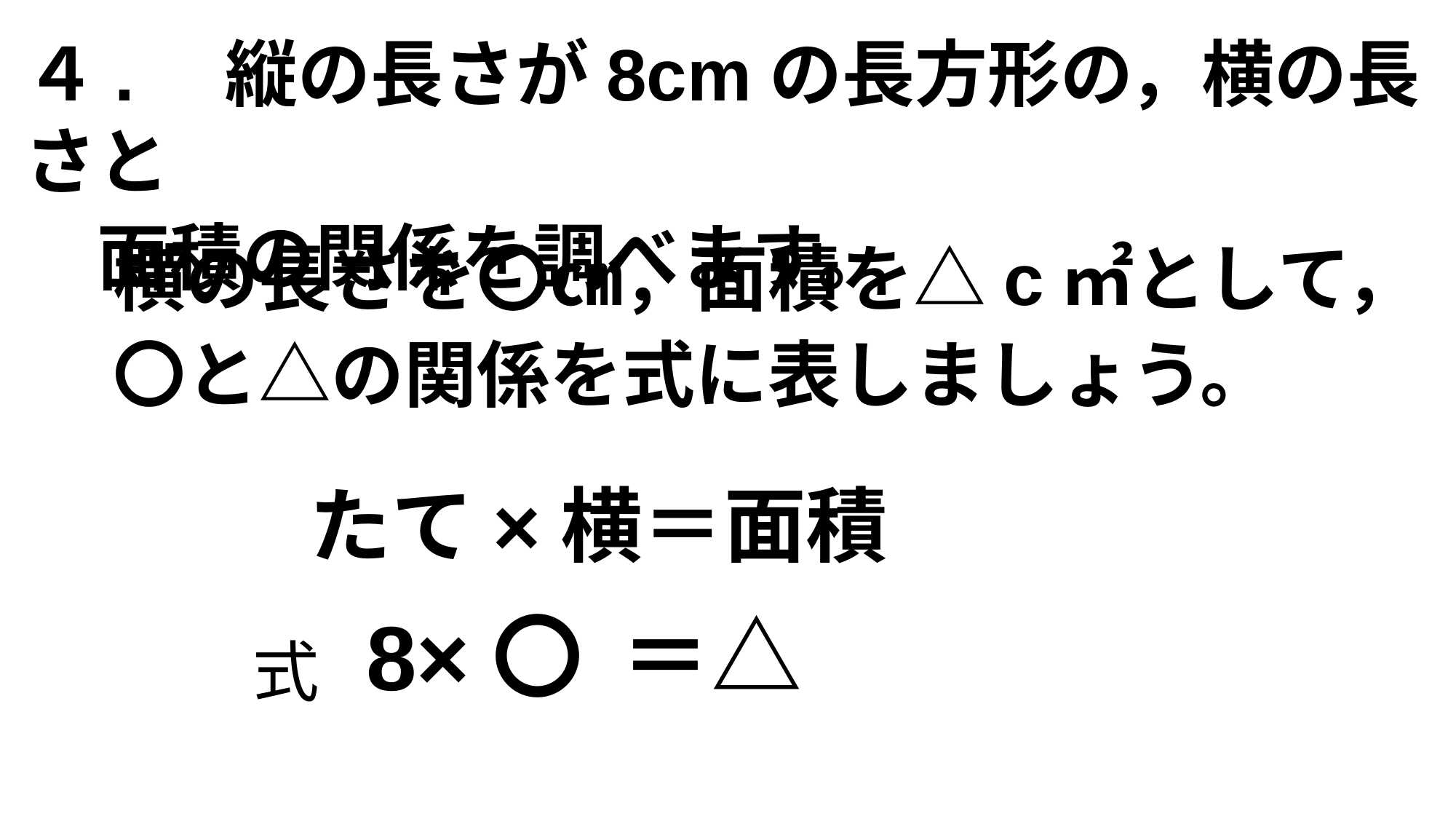

４.　縦の長さが8cmの長方形の，横の長さと
　面積の関係を調べます。
横の長さを〇㎝，面積を△c㎡として，
〇と△の関係を式に表しましょう。
たて×横＝面積
8×〇
＝△
式